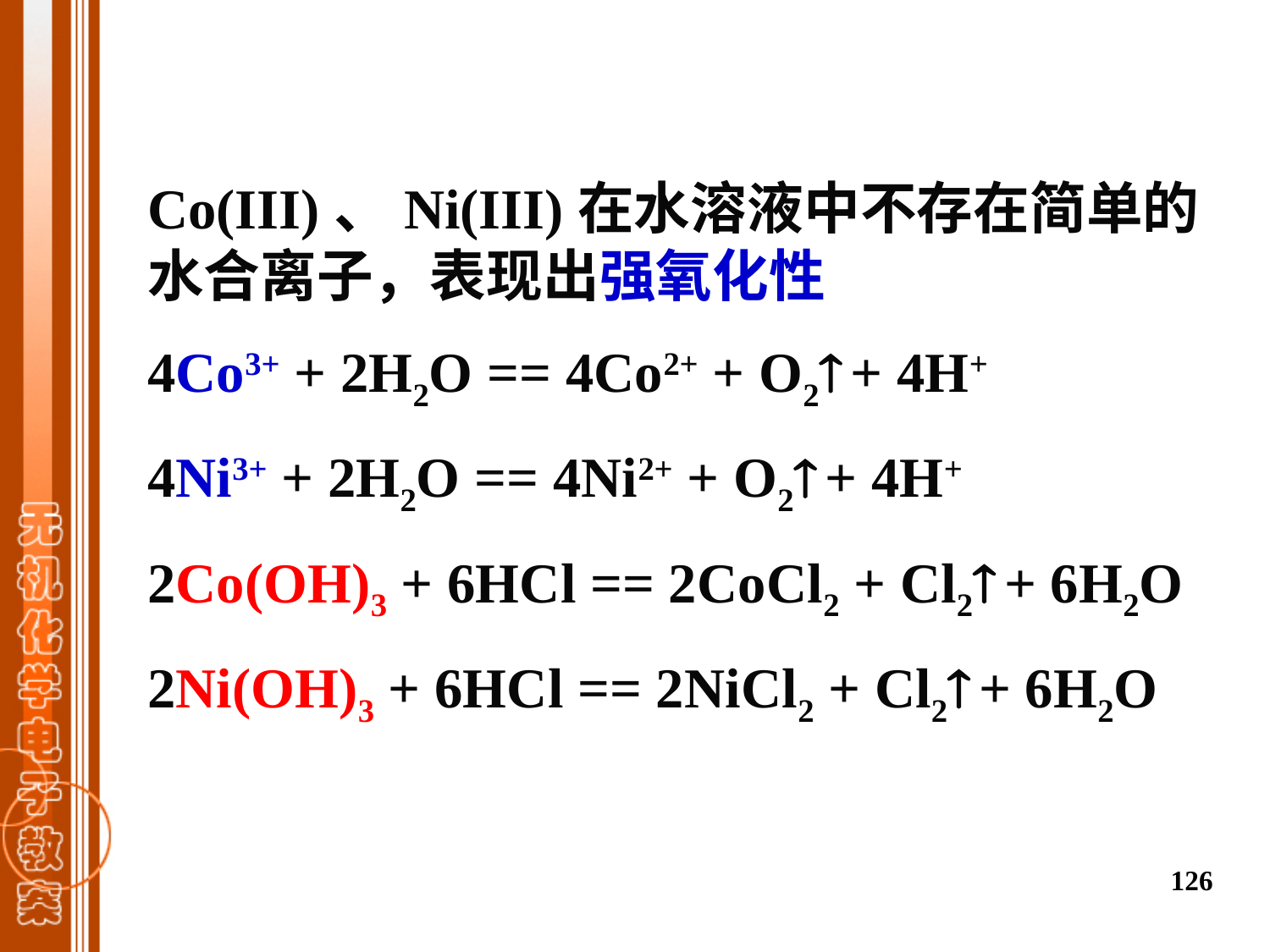

Co(III)、Ni(III)在水溶液中不存在简单的水合离子，表现出强氧化性
4Co3+ + 2H2O == 4Co2+ + O2↑ + 4H+
4Ni3+ + 2H2O == 4Ni2+ + O2↑ + 4H+
2Co(OH)3 + 6HCl == 2CoCl2 + Cl2↑ + 6H2O
2Ni(OH)3 + 6HCl == 2NiCl2 + Cl2↑ + 6H2O
126